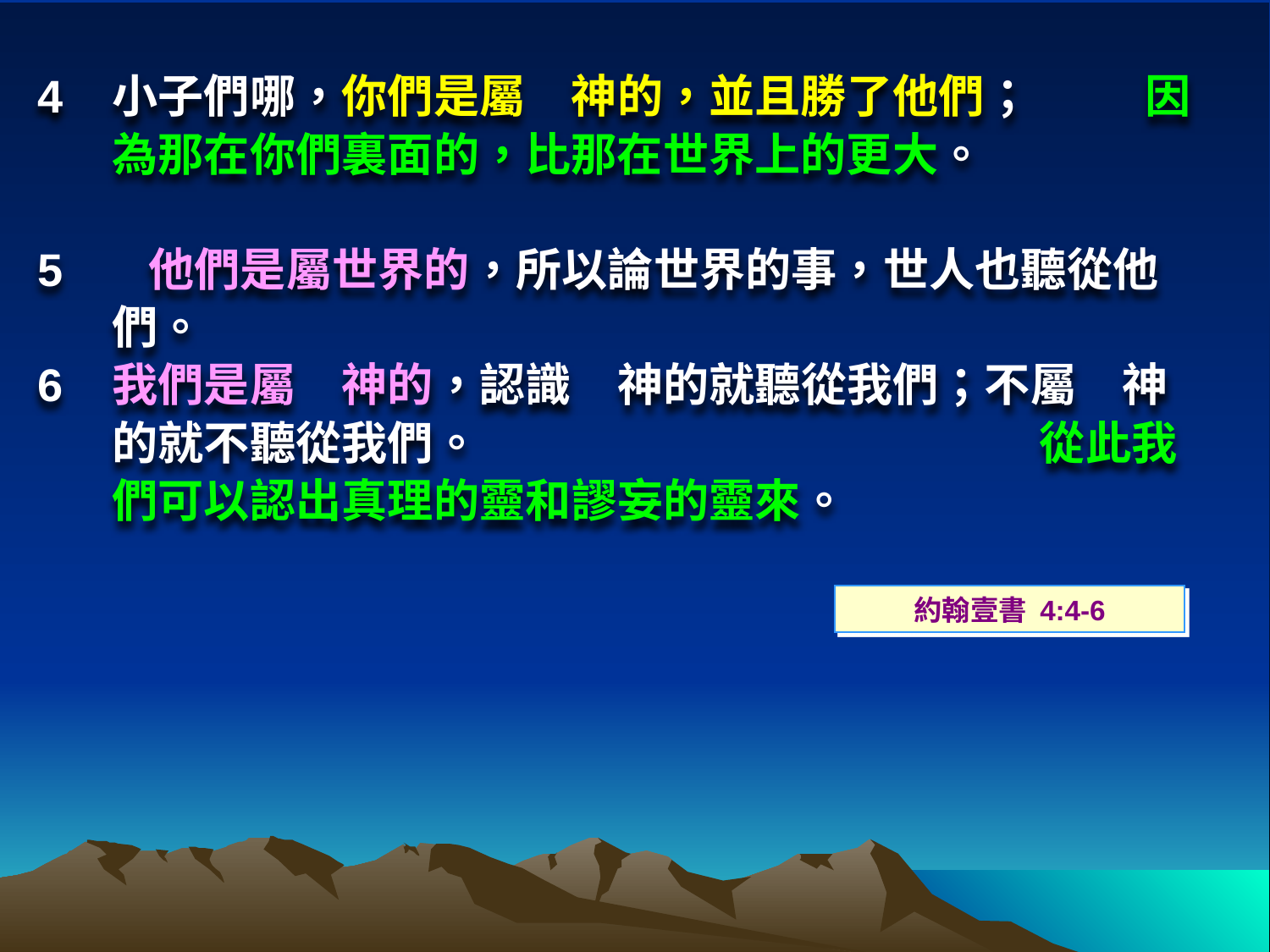

小子們哪，你們是屬　神的，並且勝了他們；           因為那在你們裏面的，比那在世界上的更大。

5	  他們是屬世界的，所以論世界的事，世人也聽從他們。
6	我們是屬　神的，認識　神的就聽從我們；不屬　神的就不聽從我們。                                                      從此我們可以認出真理的靈和謬妄的靈來。
約翰壹書 4:4-6